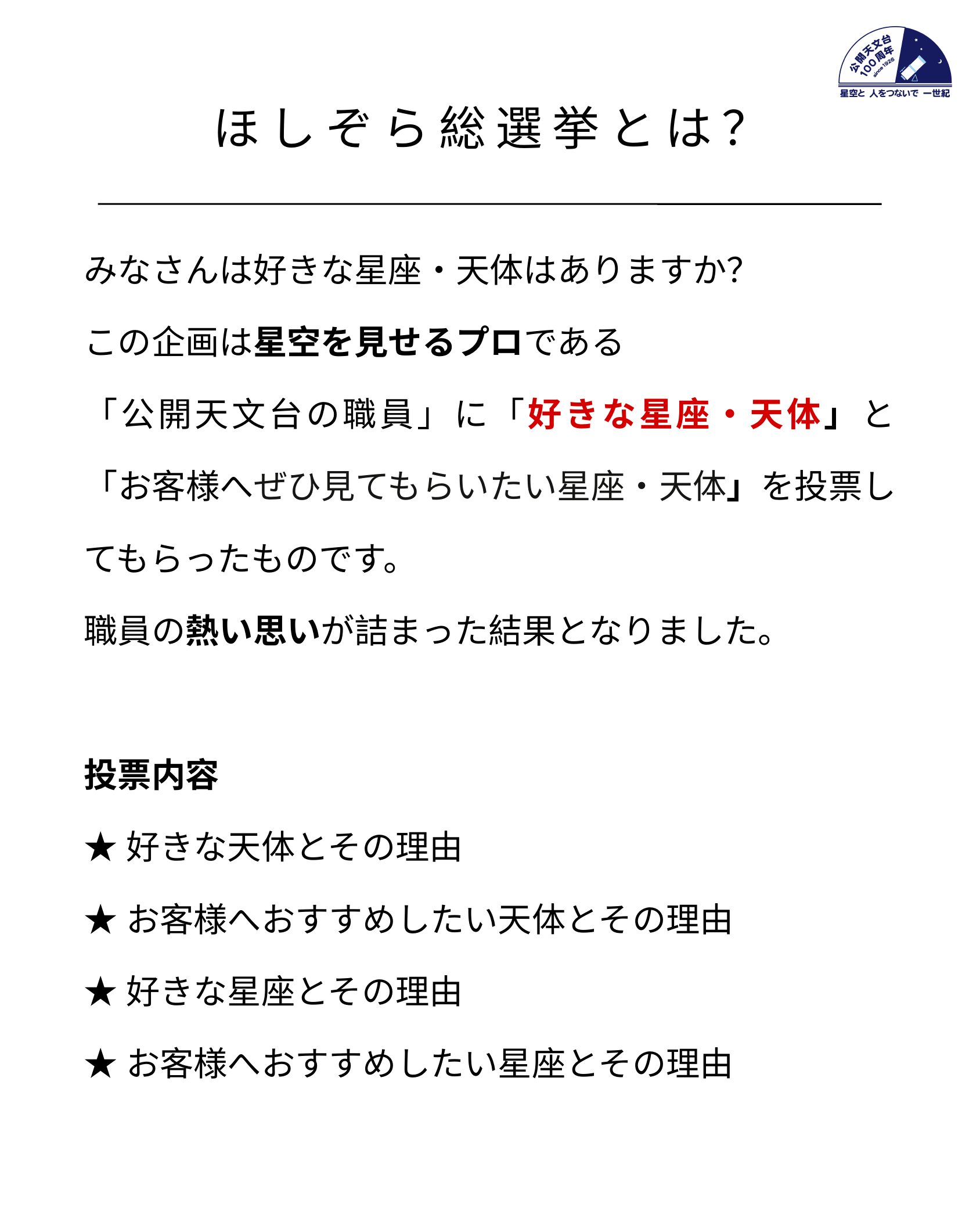

ほしぞら総選挙とは？

みなさんは好きな星座・天体はありますか？
この企画は星空を見せるプロである
「公開天文台の職員」に「好きな星座・天体」と「お客様へぜひ見てもらいたい星座・天体」を投票してもらったものです。
職員の熱い思いが詰まった結果となりました。

投票内容
★好きな天体とその理由
★お客様へおすすめしたい天体とその理由
★好きな星座とその理由
★お客様へおすすめしたい星座とその理由